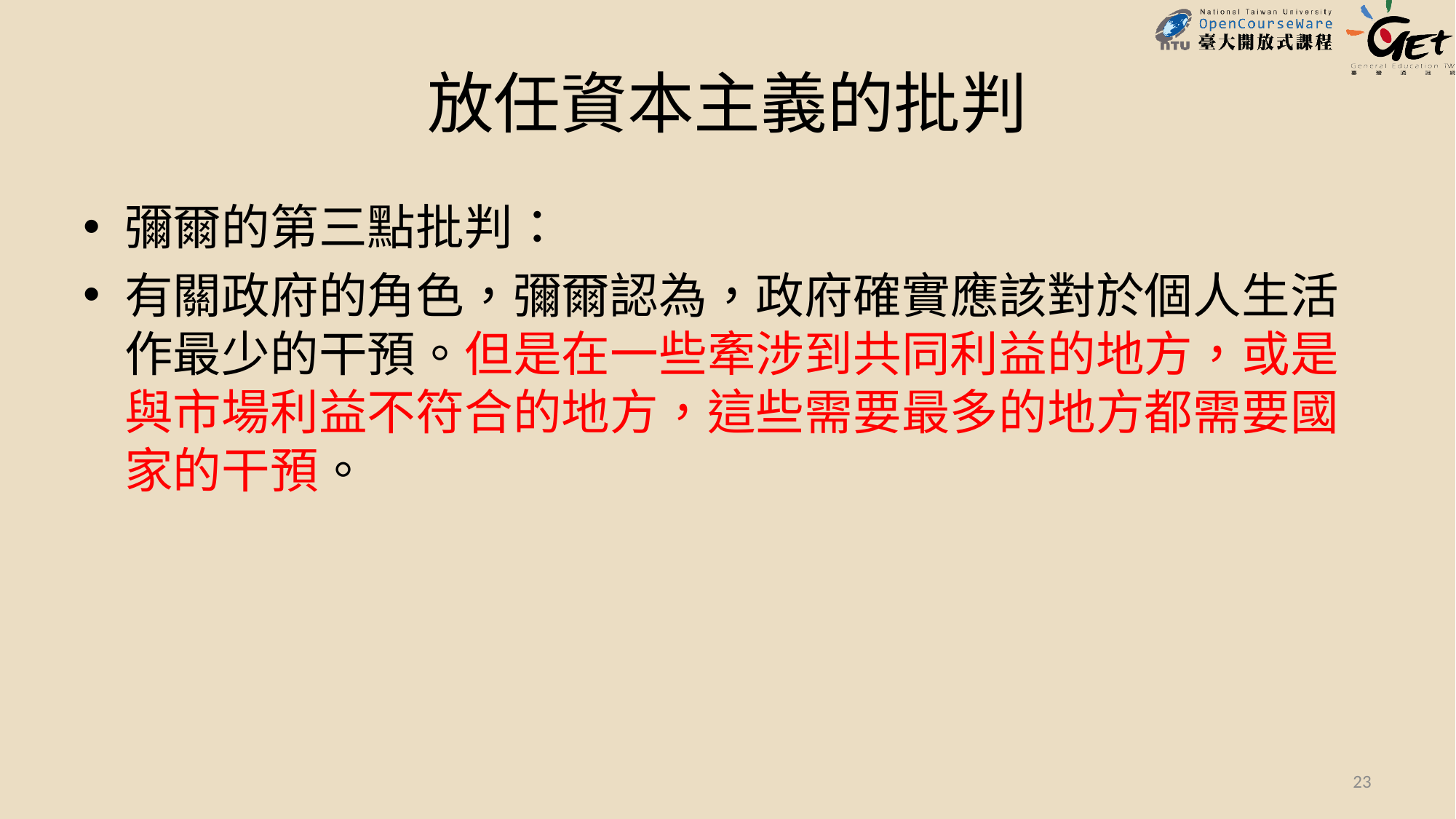

# 放任資本主義的批判
彌爾的第三點批判：
有關政府的角色，彌爾認為，政府確實應該對於個人生活作最少的干預。但是在一些牽涉到共同利益的地方，或是與市場利益不符合的地方，這些需要最多的地方都需要國家的干預。
23